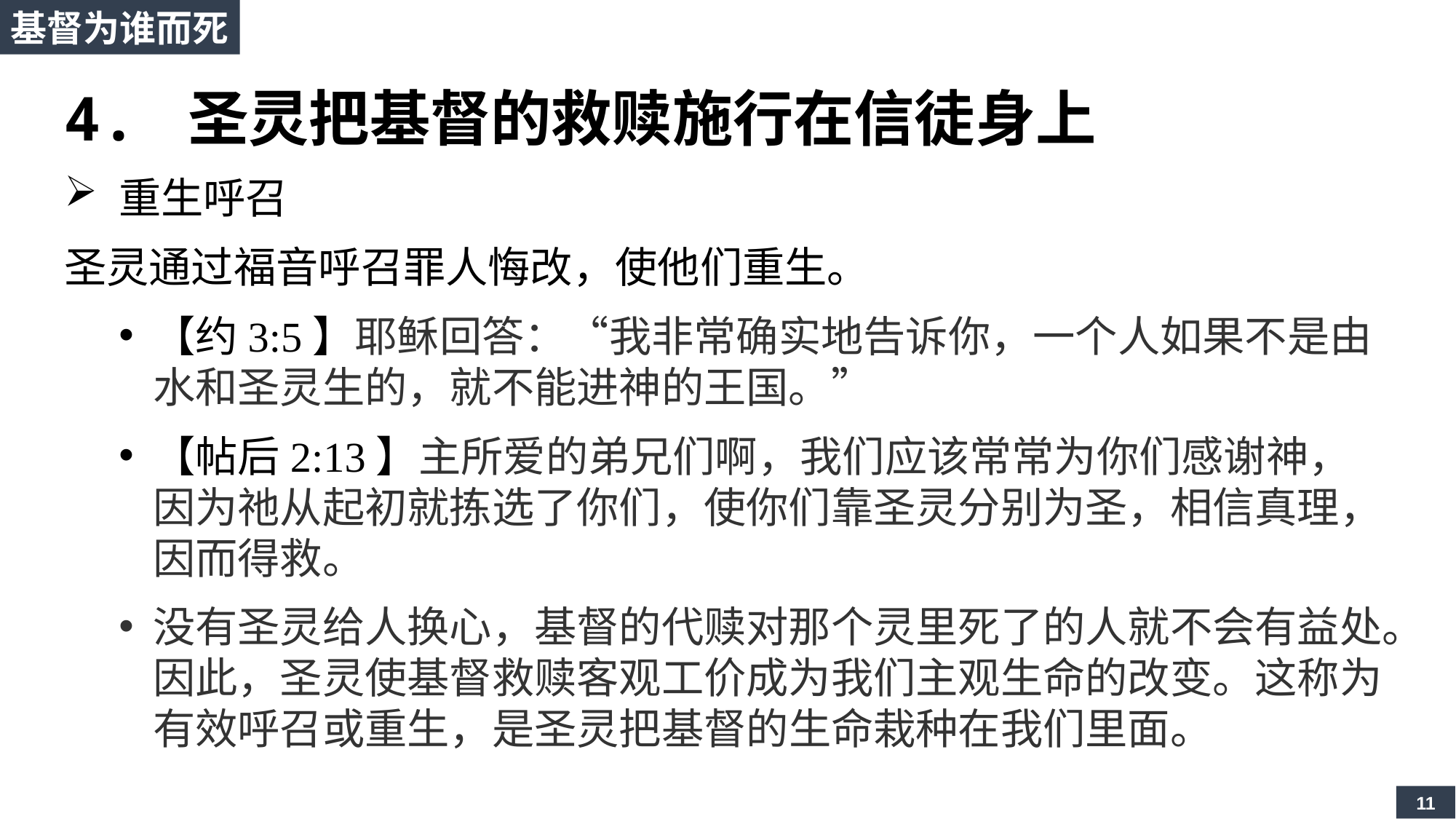

基督为谁而死
4. 圣灵把基督的救赎施行在信徒身上
重生呼召
圣灵通过福音呼召罪人悔改，使他们重生。
【约3:5】耶稣回答：“我非常确实地告诉你，一个人如果不是由水和圣灵生的，就不能进神的王国。”
【帖后2:13】主所爱的弟兄们啊，我们应该常常为你们感谢神，因为祂从起初就拣选了你们，使你们靠圣灵分别为圣，相信真理，因而得救。
没有圣灵给人换心，基督的代赎对那个灵里死了的人就不会有益处。因此，圣灵使基督救赎客观工价成为我们主观生命的改变。这称为有效呼召或重生，是圣灵把基督的生命栽种在我们里面。
11